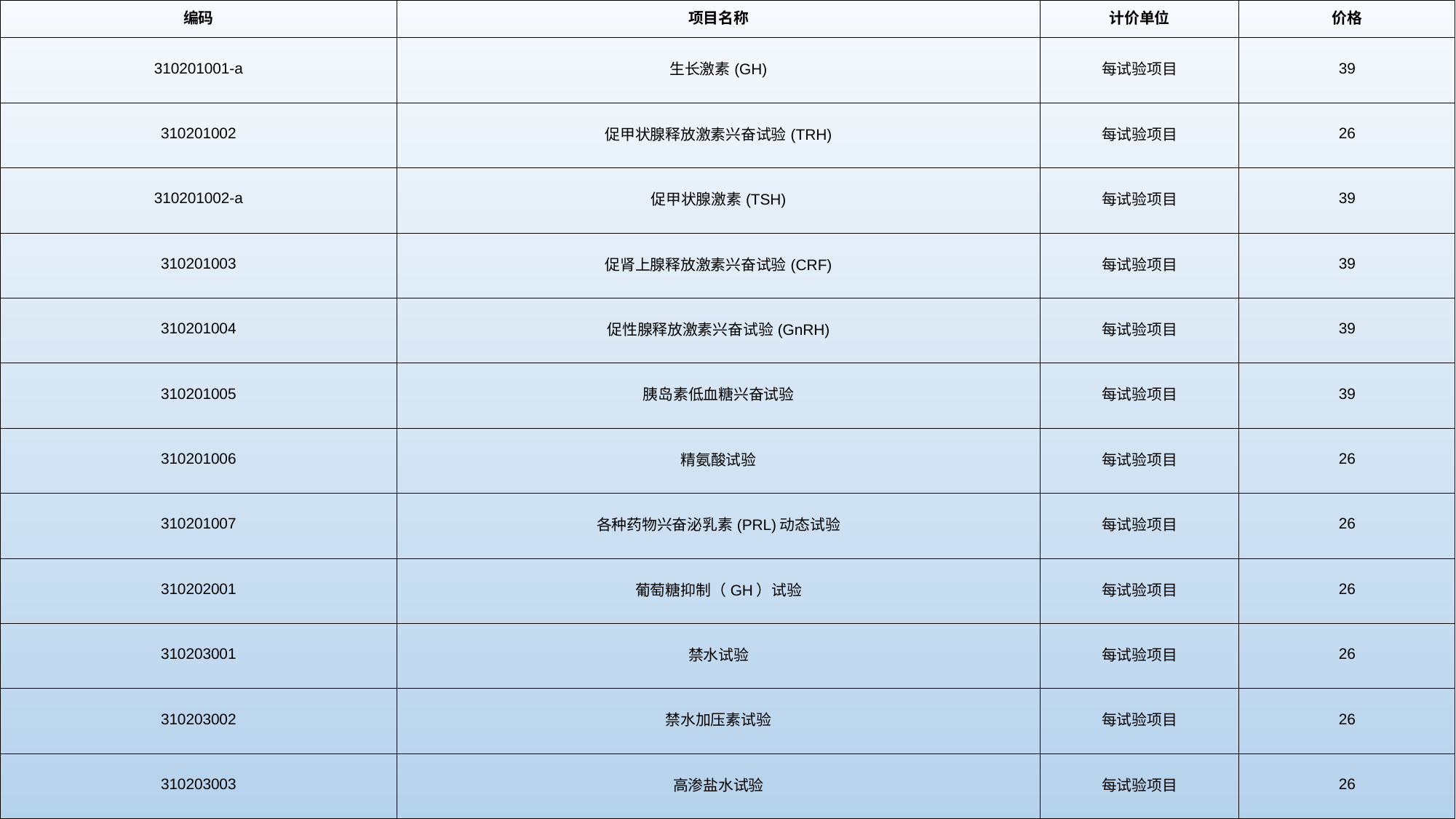

| 编码 | 项目名称 | 计价单位 | 价格 |
| --- | --- | --- | --- |
| 310201001-a | 生长激素(GH) | 每试验项目 | 39 |
| 310201002 | 促甲状腺释放激素兴奋试验(TRH) | 每试验项目 | 26 |
| 310201002-a | 促甲状腺激素(TSH) | 每试验项目 | 39 |
| 310201003 | 促肾上腺释放激素兴奋试验(CRF) | 每试验项目 | 39 |
| 310201004 | 促性腺释放激素兴奋试验(GnRH) | 每试验项目 | 39 |
| 310201005 | 胰岛素低血糖兴奋试验 | 每试验项目 | 39 |
| 310201006 | 精氨酸试验 | 每试验项目 | 26 |
| 310201007 | 各种药物兴奋泌乳素(PRL)动态试验 | 每试验项目 | 26 |
| 310202001 | 葡萄糖抑制（GH）试验 | 每试验项目 | 26 |
| 310203001 | 禁水试验 | 每试验项目 | 26 |
| 310203002 | 禁水加压素试验 | 每试验项目 | 26 |
| 310203003 | 高渗盐水试验 | 每试验项目 | 26 |